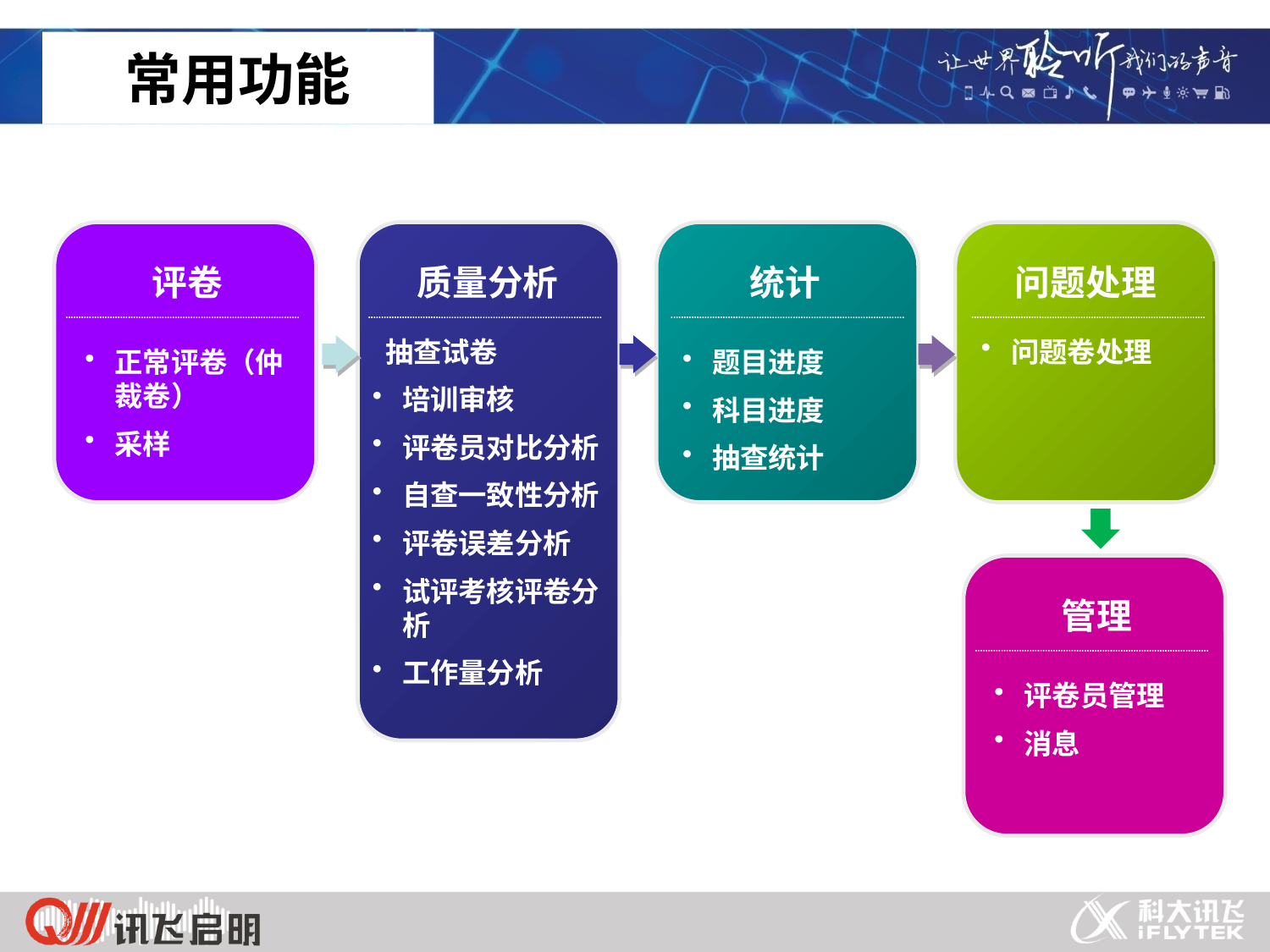

# 常用功能

评卷
质量分析
统计
问题处理

 抽查试卷
培训审核
评卷员对比分析
自查一致性分析
评卷误差分析
试评考核评卷分析
工作量分析
问题卷处理

正常评卷（仲裁卷）
采样
题目进度
科目进度
抽查统计

管理

评卷员管理
消息